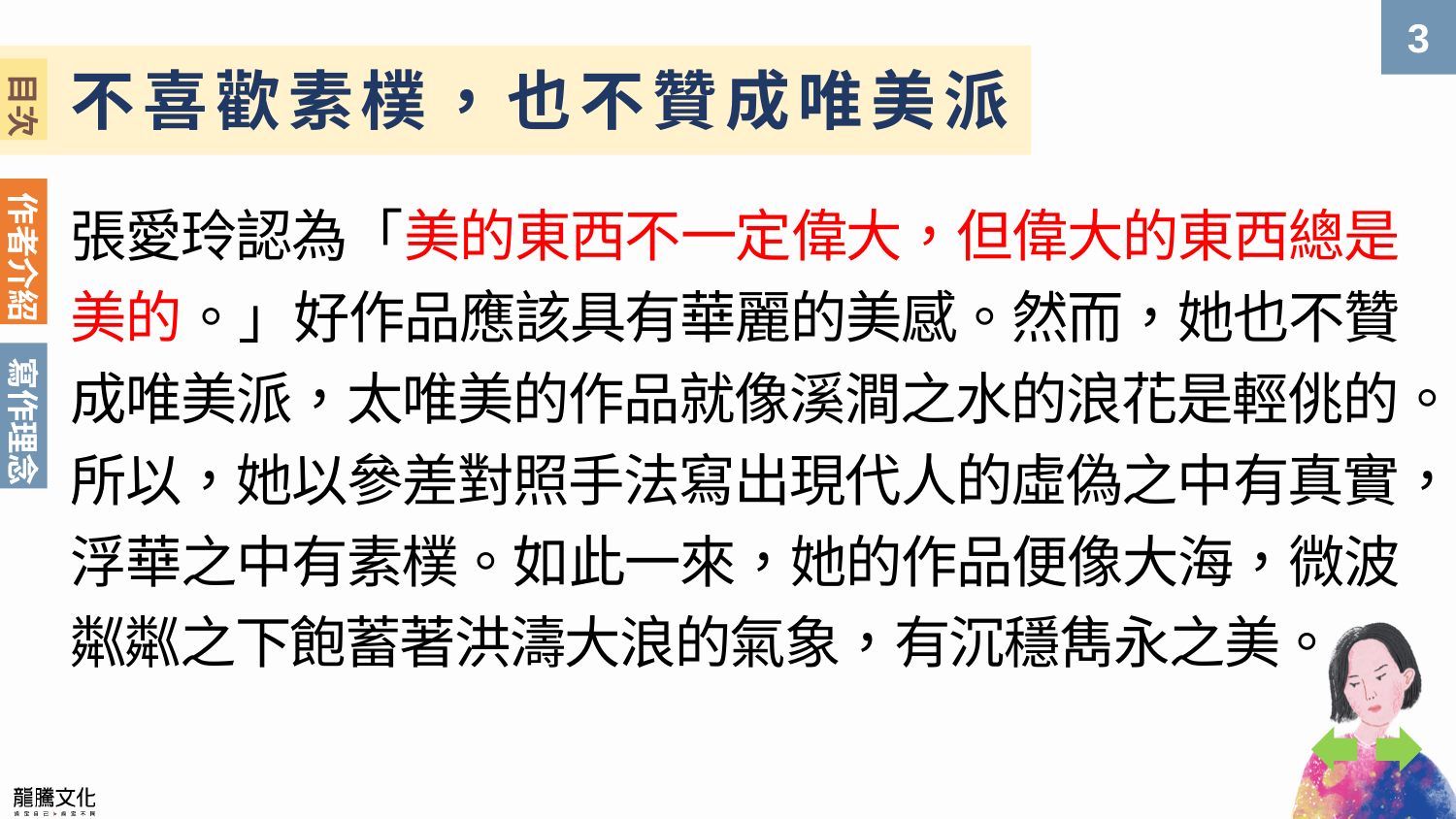

不喜歡素樸，也不贊成唯美派
目次
張愛玲認為「美的東西不一定偉大，但偉大的東西總是美的。」好作品應該具有華麗的美感。然而，她也不贊成唯美派，太唯美的作品就像溪澗之水的浪花是輕佻的。所以，她以參差對照手法寫出現代人的虛偽之中有真實，浮華之中有素樸。如此一來，她的作品便像大海，微波粼粼之下飽蓄著洪濤大浪的氣象，有沉穩雋永之美。
寫作理念